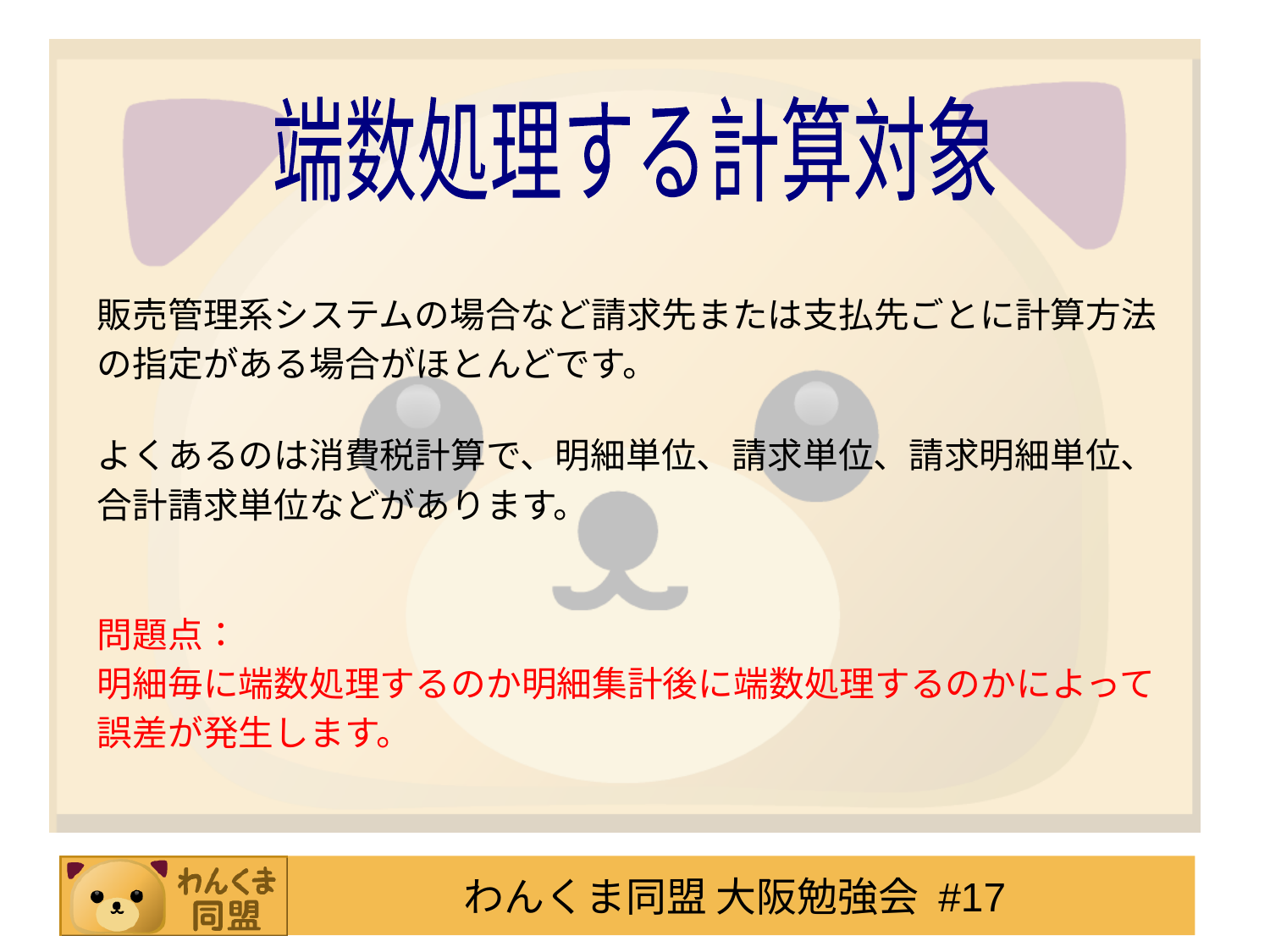

端数処理する計算対象
販売管理系システムの場合など請求先または支払先ごとに計算方法
の指定がある場合がほとんどです。
よくあるのは消費税計算で、明細単位、請求単位、請求明細単位、
合計請求単位などがあります。
問題点：
明細毎に端数処理するのか明細集計後に端数処理するのかによって
誤差が発生します。